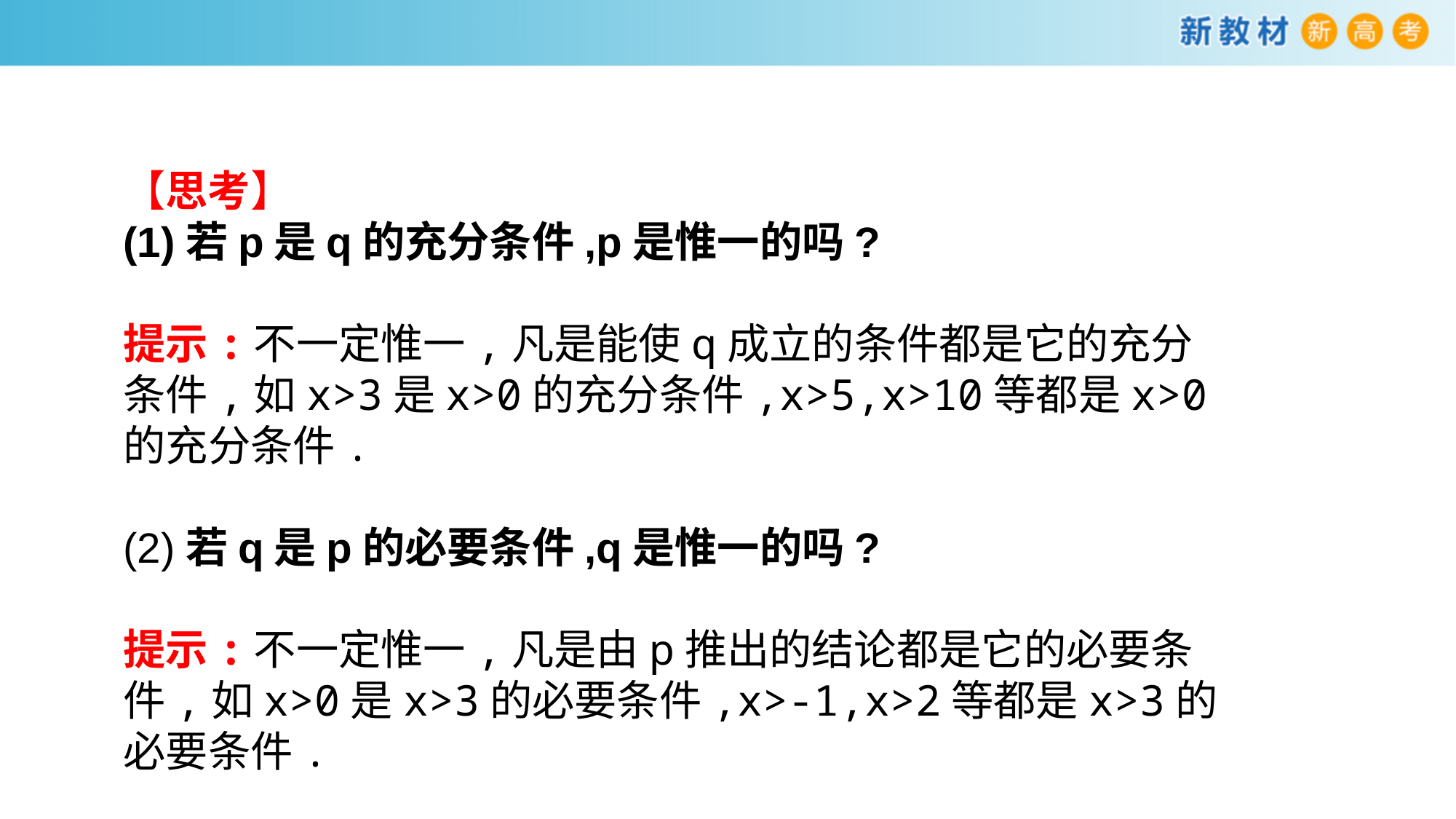

【思考】
(1)若p是q的充分条件,p是惟一的吗?

提示:不一定惟一,凡是能使q成立的条件都是它的充分条件,如x>3是x>0的充分条件,x>5,x>10等都是x>0的充分条件.

(2)若q是p的必要条件,q是惟一的吗?

提示:不一定惟一,凡是由p推出的结论都是它的必要条件,如x>0是x>3的必要条件,x>-1,x>2等都是x>3的必要条件.